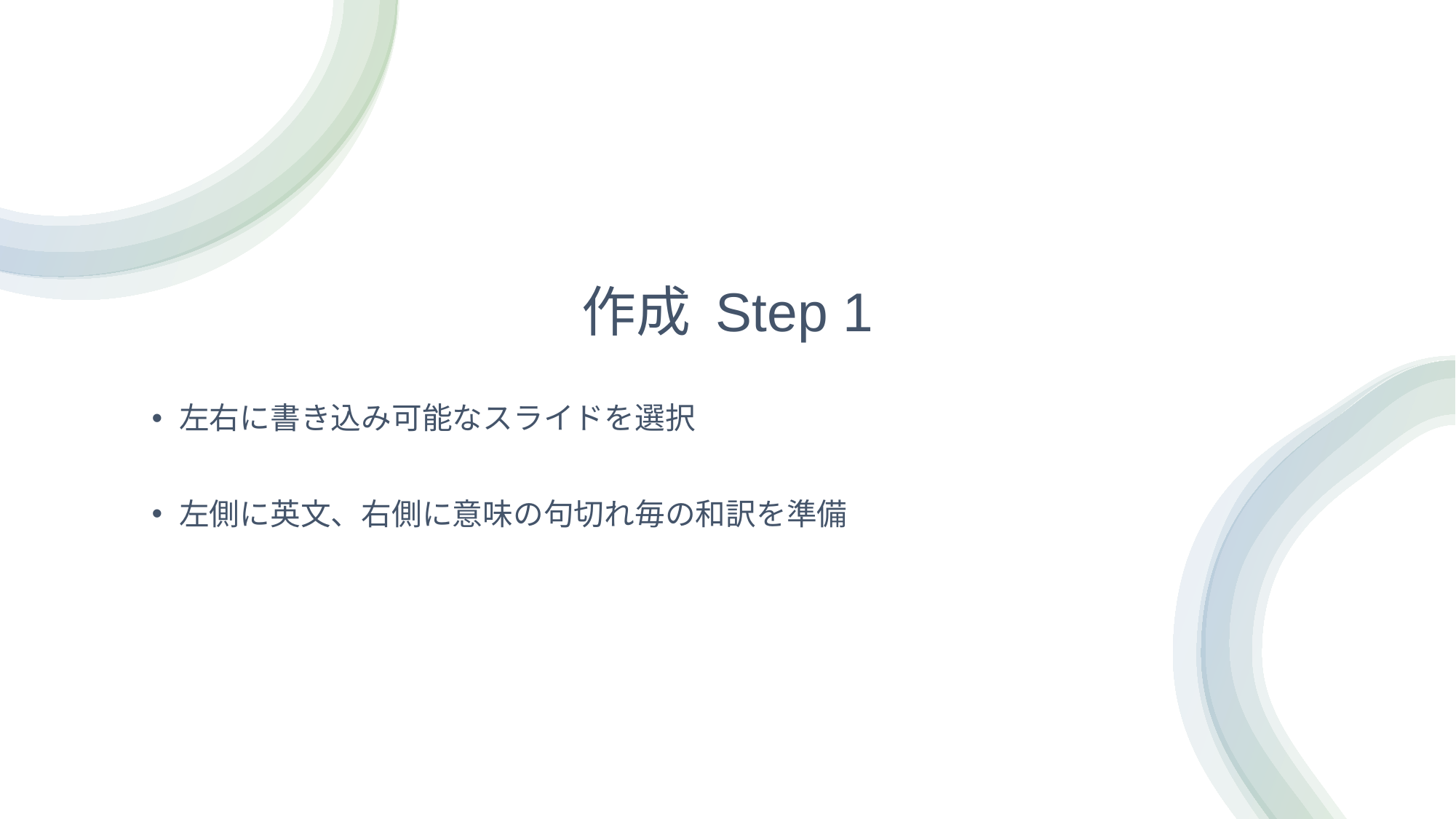

# 作成 Step 1
左右に書き込み可能なスライドを選択

左側に英文、右側に意味の句切れ毎の和訳を準備